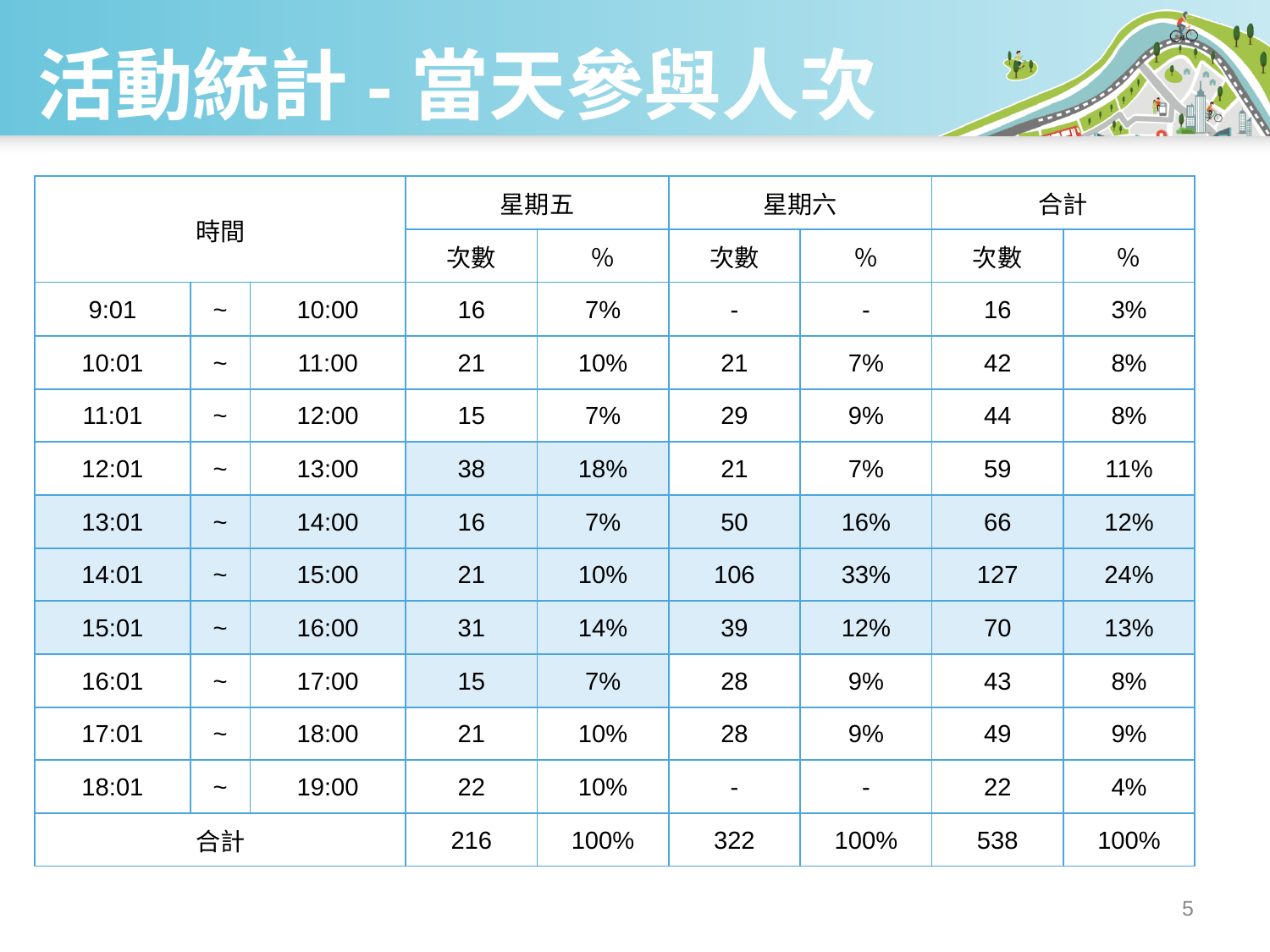

# 活動統計-當天參與人次
| 時間 |  |  | 星期五 |  | 星期六 |  | 合計 |  |
| --- | --- | --- | --- | --- | --- | --- | --- | --- |
|  |  |  | 次數 | ％ | 次數 | ％ | 次數 | ％ |
| 9:01 | ~ | 10:00 | 16 | 7% | - | - | 16 | 3% |
| 10:01 | ~ | 11:00 | 21 | 10% | 21 | 7% | 42 | 8% |
| 11:01 | ~ | 12:00 | 15 | 7% | 29 | 9% | 44 | 8% |
| 12:01 | ~ | 13:00 | 38 | 18% | 21 | 7% | 59 | 11% |
| 13:01 | ~ | 14:00 | 16 | 7% | 50 | 16% | 66 | 12% |
| 14:01 | ~ | 15:00 | 21 | 10% | 106 | 33% | 127 | 24% |
| 15:01 | ~ | 16:00 | 31 | 14% | 39 | 12% | 70 | 13% |
| 16:01 | ~ | 17:00 | 15 | 7% | 28 | 9% | 43 | 8% |
| 17:01 | ~ | 18:00 | 21 | 10% | 28 | 9% | 49 | 9% |
| 18:01 | ~ | 19:00 | 22 | 10% | - | - | 22 | 4% |
| 合計 |  |  | 216 | 100% | 322 | 100% | 538 | 100% |
5